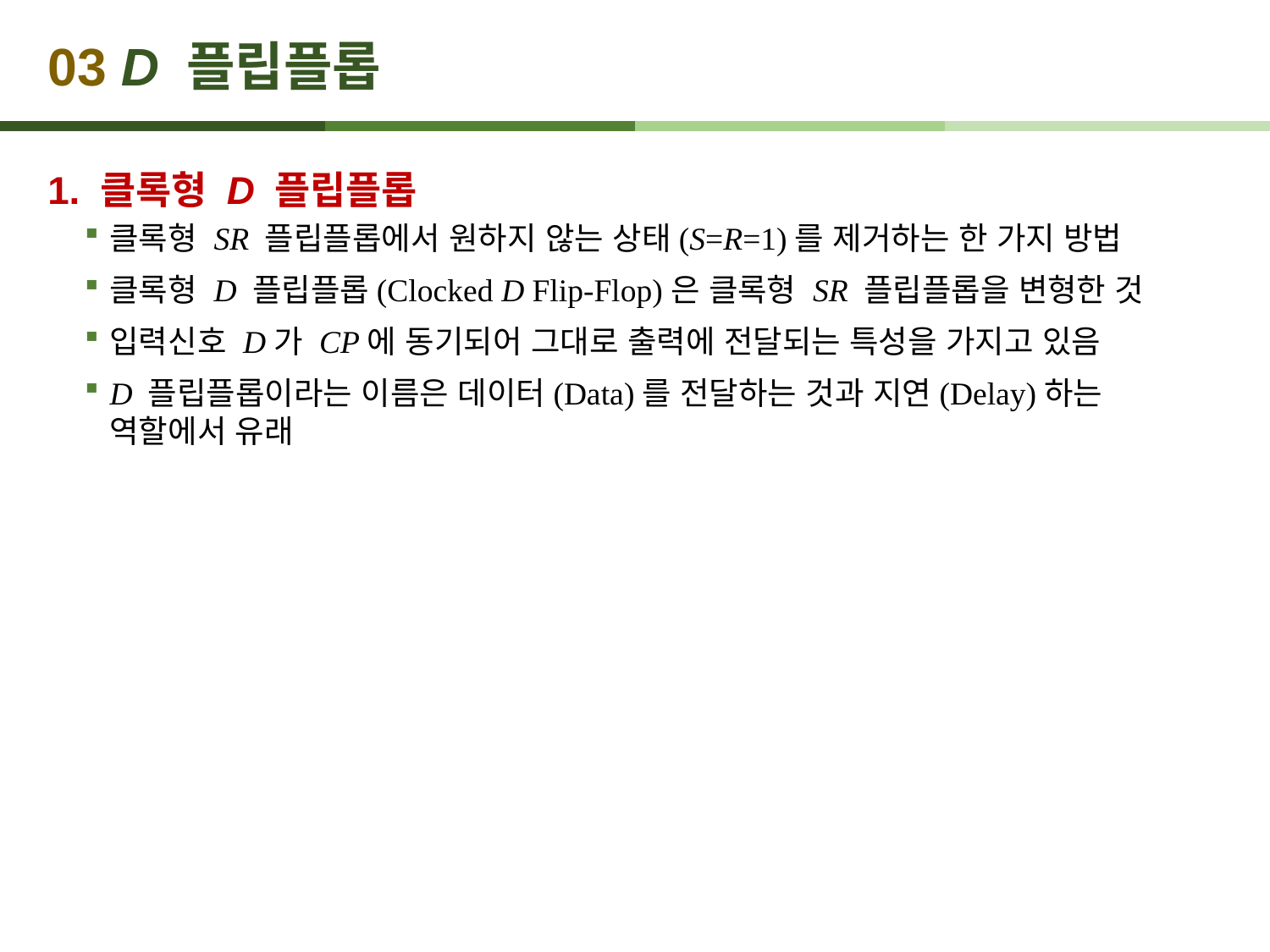

# 03 D 플립플롭
1. 클록형 D 플립플롭
클록형 SR 플립플롭에서 원하지 않는 상태(S=R=1)를 제거하는 한 가지 방법
클록형 D 플립플롭(Clocked D Flip-Flop)은 클록형 SR 플립플롭을 변형한 것
입력신호 D가 CP에 동기되어 그대로 출력에 전달되는 특성을 가지고 있음
D 플립플롭이라는 이름은 데이터(Data)를 전달하는 것과 지연(Delay)하는 역할에서 유래